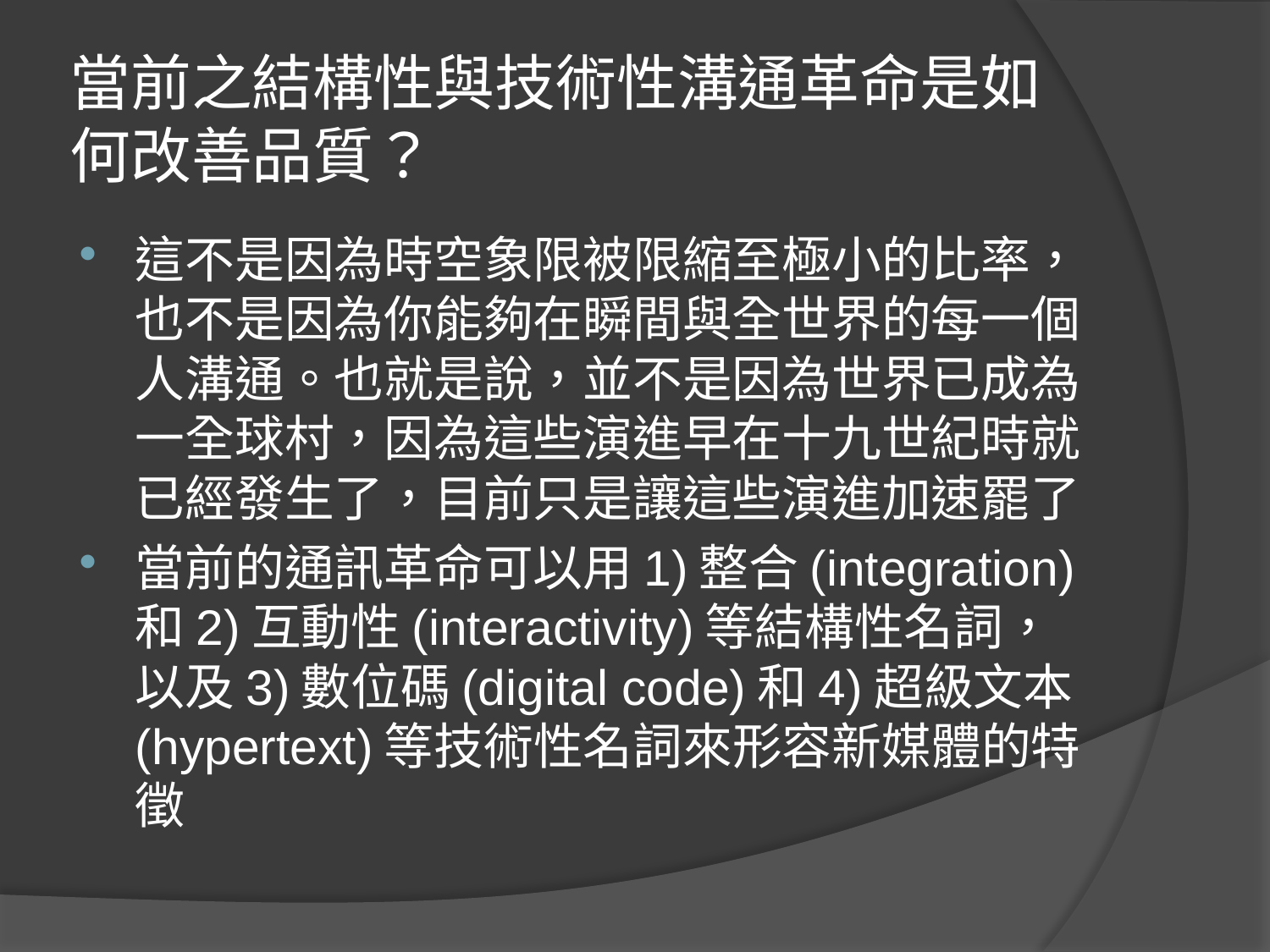

# 當前之結構性與技術性溝通革命是如何改善品質？
這不是因為時空象限被限縮至極小的比率，也不是因為你能夠在瞬間與全世界的每一個人溝通。也就是說，並不是因為世界已成為一全球村，因為這些演進早在十九世紀時就已經發生了，目前只是讓這些演進加速罷了
當前的通訊革命可以用1)整合(integration)和2)互動性(interactivity)等結構性名詞，以及3)數位碼(digital code)和4)超級文本(hypertext)等技術性名詞來形容新媒體的特徵